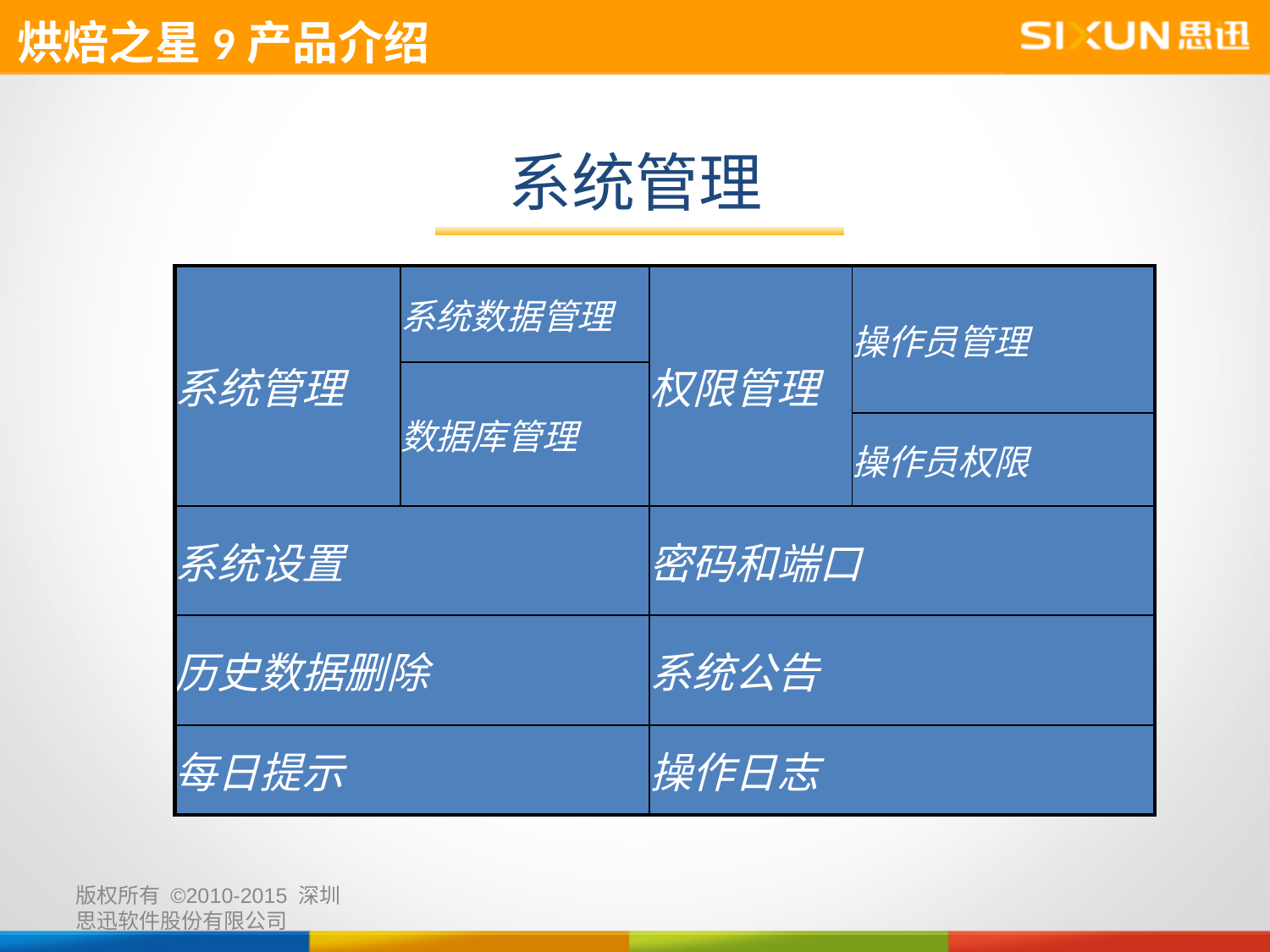

烘焙之星9产品介绍
系统管理

| 系统管理 | 系统数据管理 | 权限管理 | 操作员管理 |
| --- | --- | --- | --- |
|  | 数据库管理 |  |  |
|  |  |  | 操作员权限 |
| 系统设置 |  | 密码和端口 |  |
| 历史数据删除 |  | 系统公告 |  |
| 每日提示 |  | 操作日志 |  |
版权所有 ©2010-2015 深圳思迅软件股份有限公司